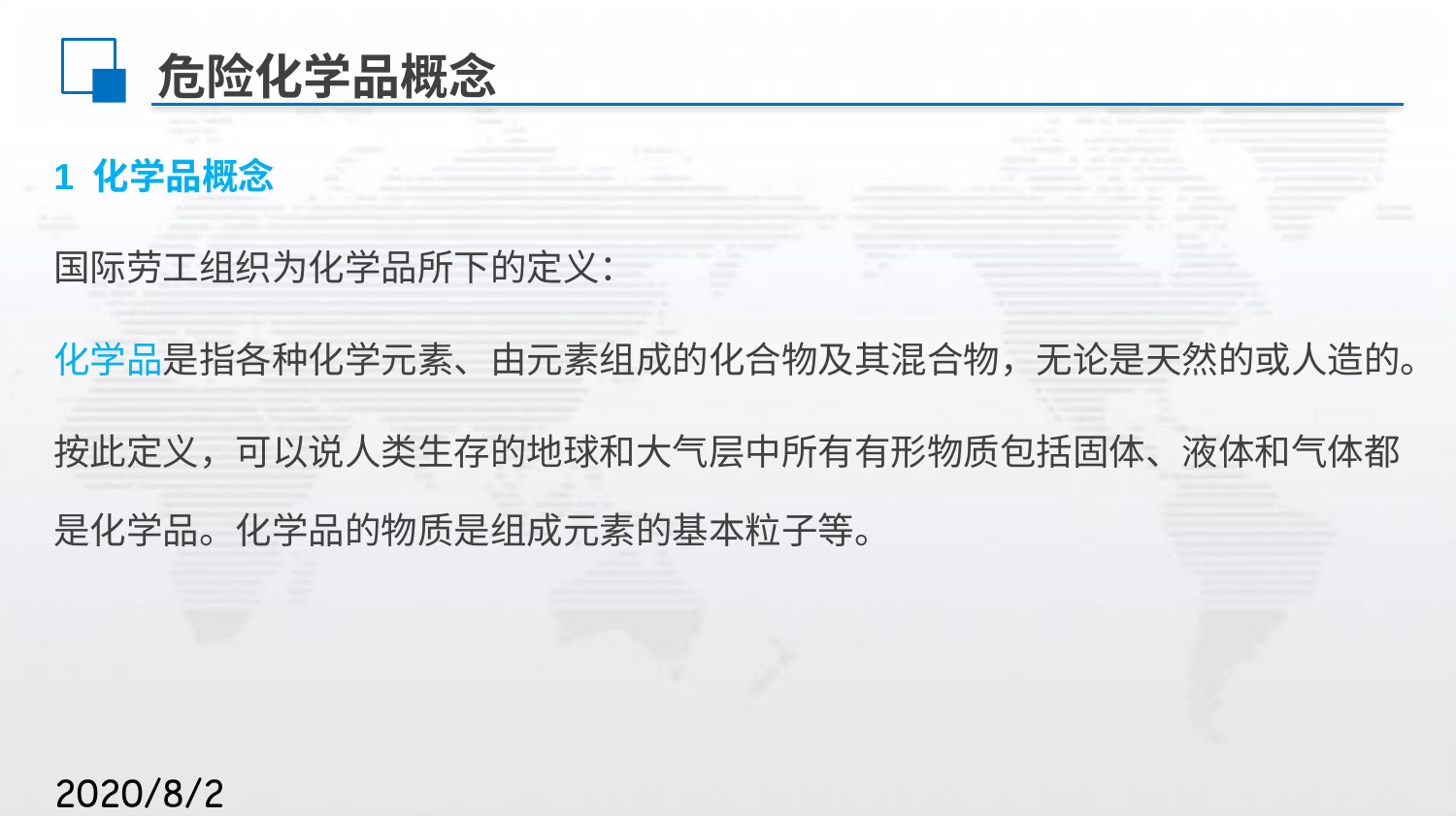

危险化学品概念
1 化学品概念
国际劳工组织为化学品所下的定义：
化学品是指各种化学元素、由元素组成的化合物及其混合物，无论是天然的或人造的。
按此定义，可以说人类生存的地球和大气层中所有有形物质包括固体、液体和气体都是化学品。化学品的物质是组成元素的基本粒子等。
2020/8/2